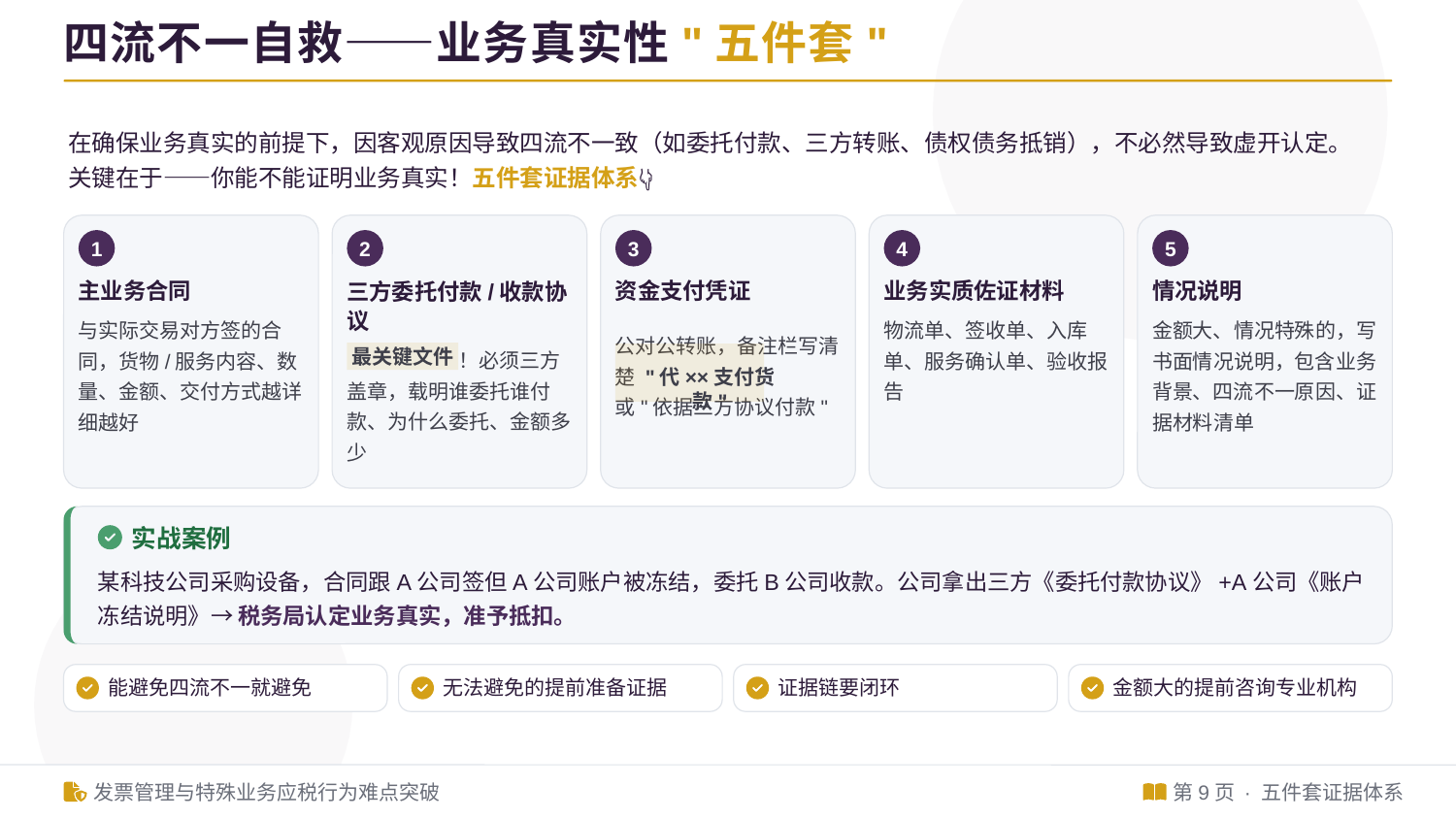

四流不一自救——业务真实性"五件套"

在确保业务真实的前提下，因客观原因导致四流不一致（如委托付款、三方转账、债权债务抵销），不必然导致虚开认定。
关键在于——你能不能证明业务真实！五件套证据体系👇

1

2

3

4

5

主业务合同
三方委托付款/收款协议
资金支付凭证
业务实质佐证材料
情况说明
与实际交易对方签的合同，货物/服务内容、数量、金额、交付方式越详细越好
公对公转账，备注栏写清楚　　　　　　　　或"依据三方协议付款"
物流单、签收单、入库单、服务确认单、验收报告
金额大、情况特殊的，写书面情况说明，包含业务背景、四流不一原因、证据材料清单
！必须三方盖章，载明谁委托谁付款、为什么委托、金额多少

最关键文件

"代××支付货款"

实战案例

某科技公司采购设备，合同跟A公司签但A公司账户被冻结，委托B公司收款。公司拿出三方《委托付款协议》+A公司《账户冻结说明》→ 税务局认定业务真实，准予抵扣。

能避免四流不一就避免
无法避免的提前准备证据
证据链要闭环
金额大的提前咨询专业机构

发票管理与特殊业务应税行为难点突破
第9页 · 五件套证据体系